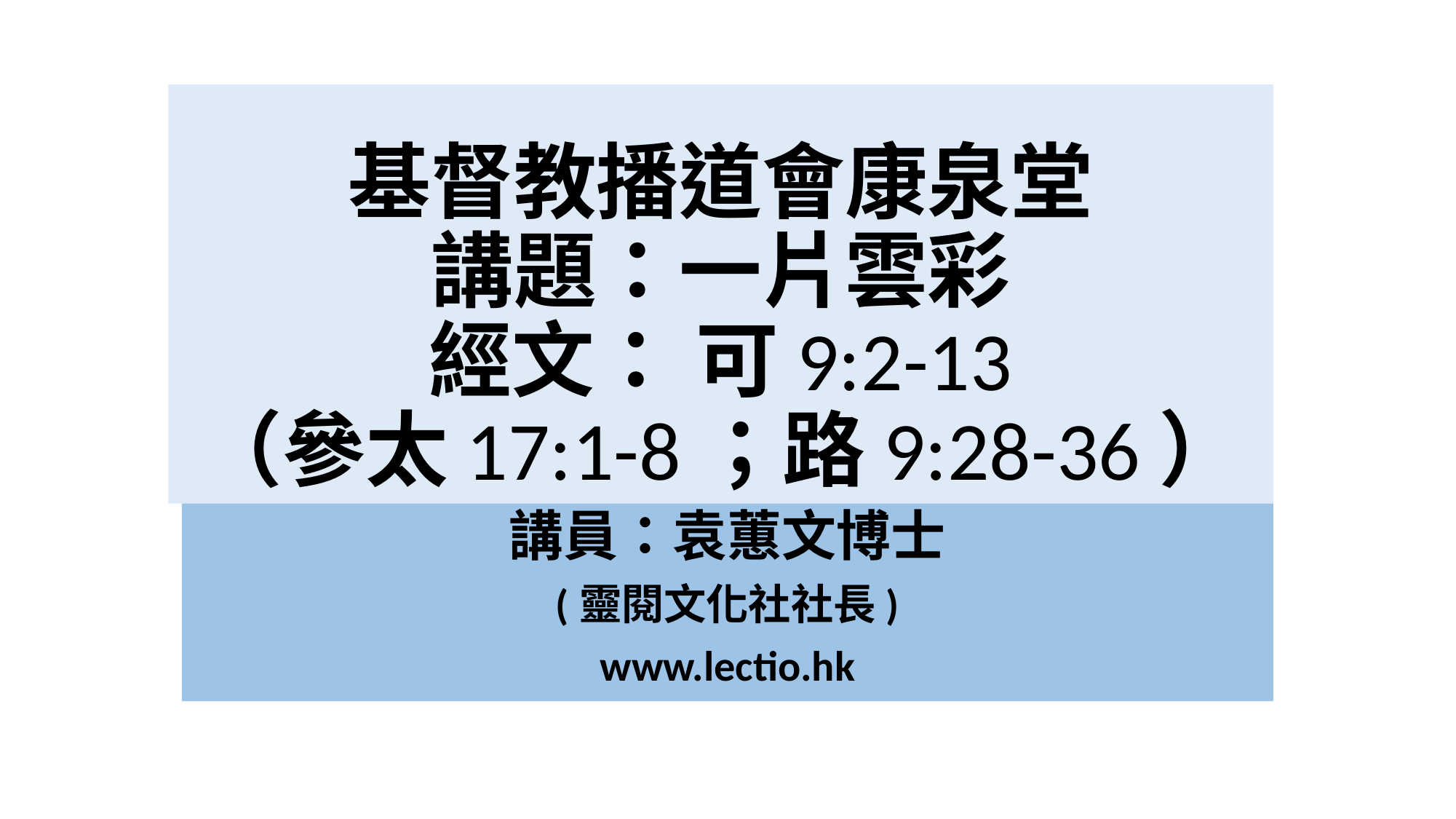

# 基督教播道會康泉堂 講題：一片雲彩 經文： 可9:2-13 （參太17:1-8；路9:28-36）
講員：袁蕙文博士
(靈閱文化社社長)
www.lectio.hk